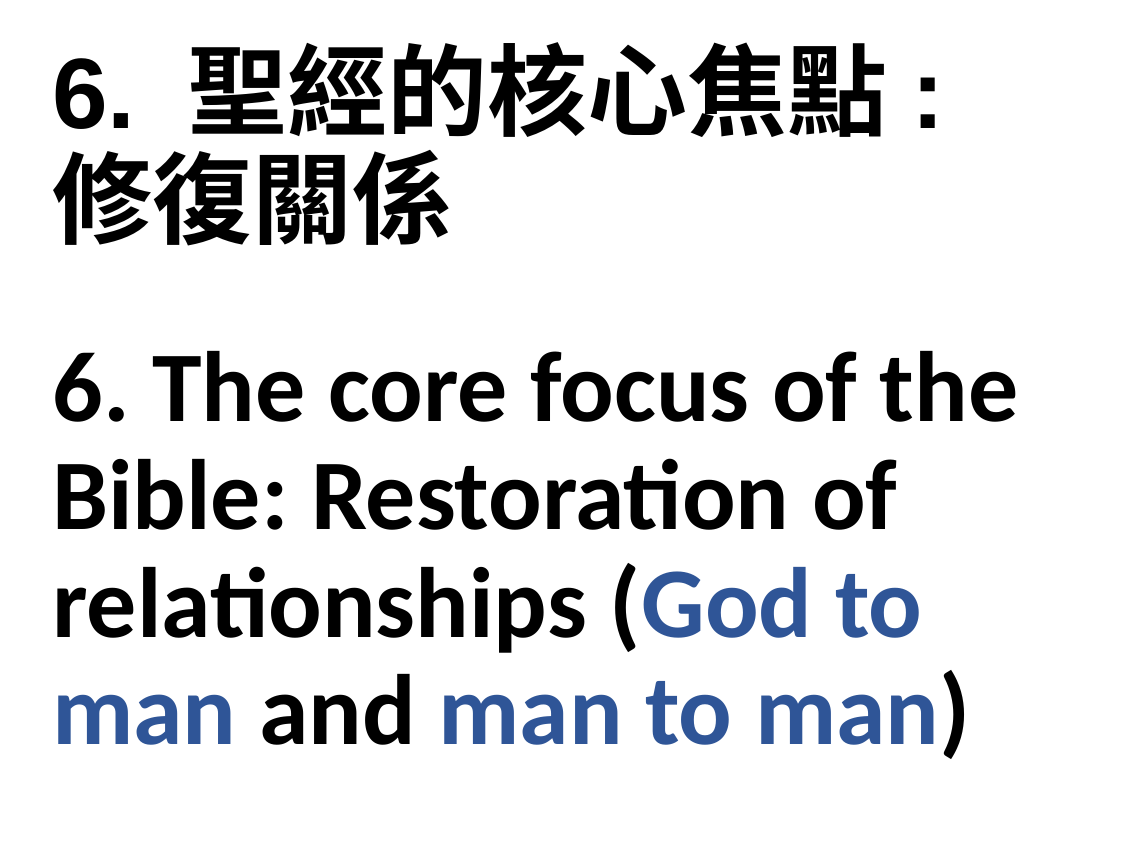

6. 聖經的核心焦點: 修復關係

6. The core focus of the Bible: Restoration of relationships (God to man and man to man)